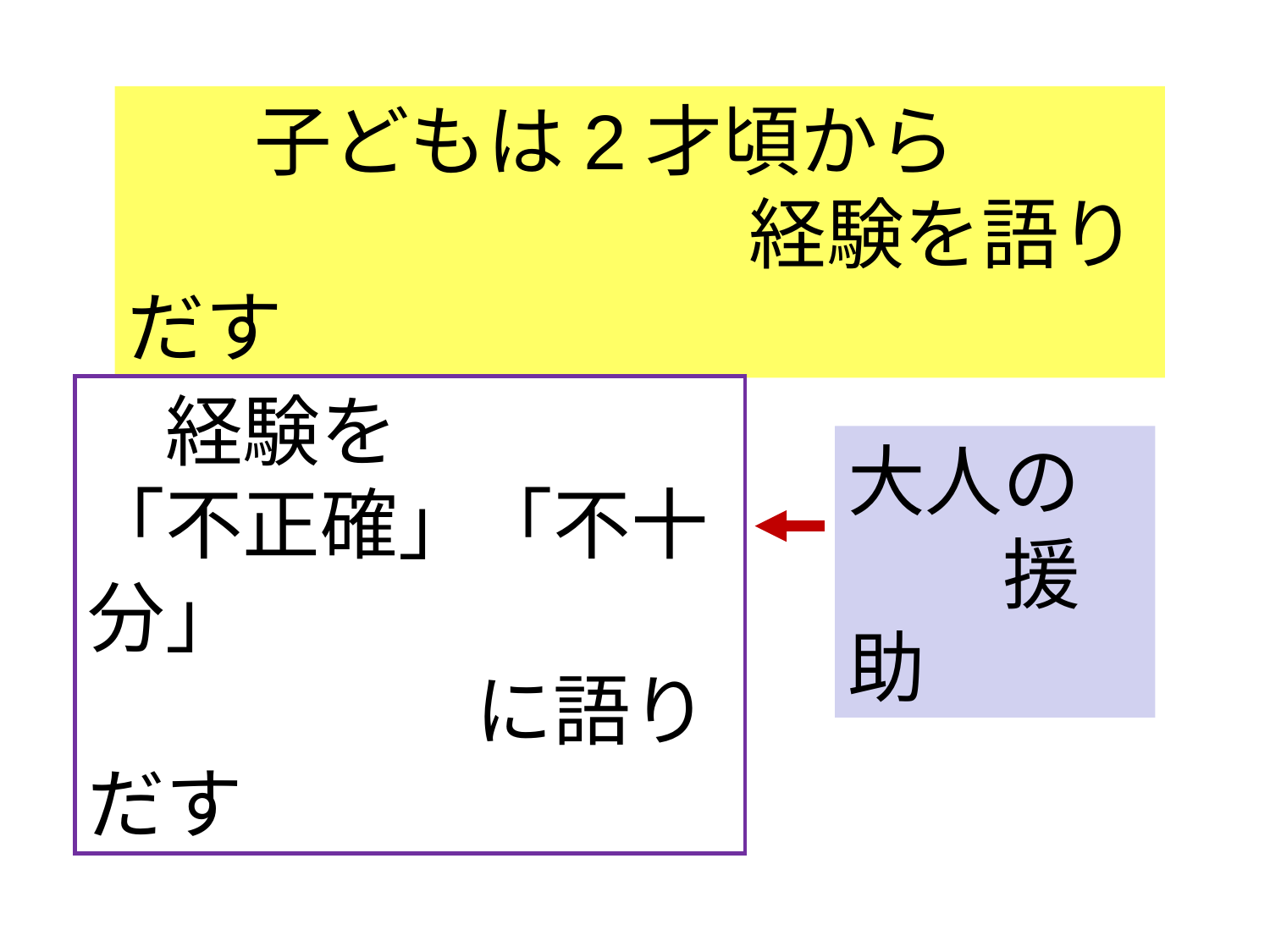

子どもは2才頃から
　　　　　　　　経験を語りだす
　経験を
「不正確」「不十分」
　　　　　に語りだす
大人の
　　援助